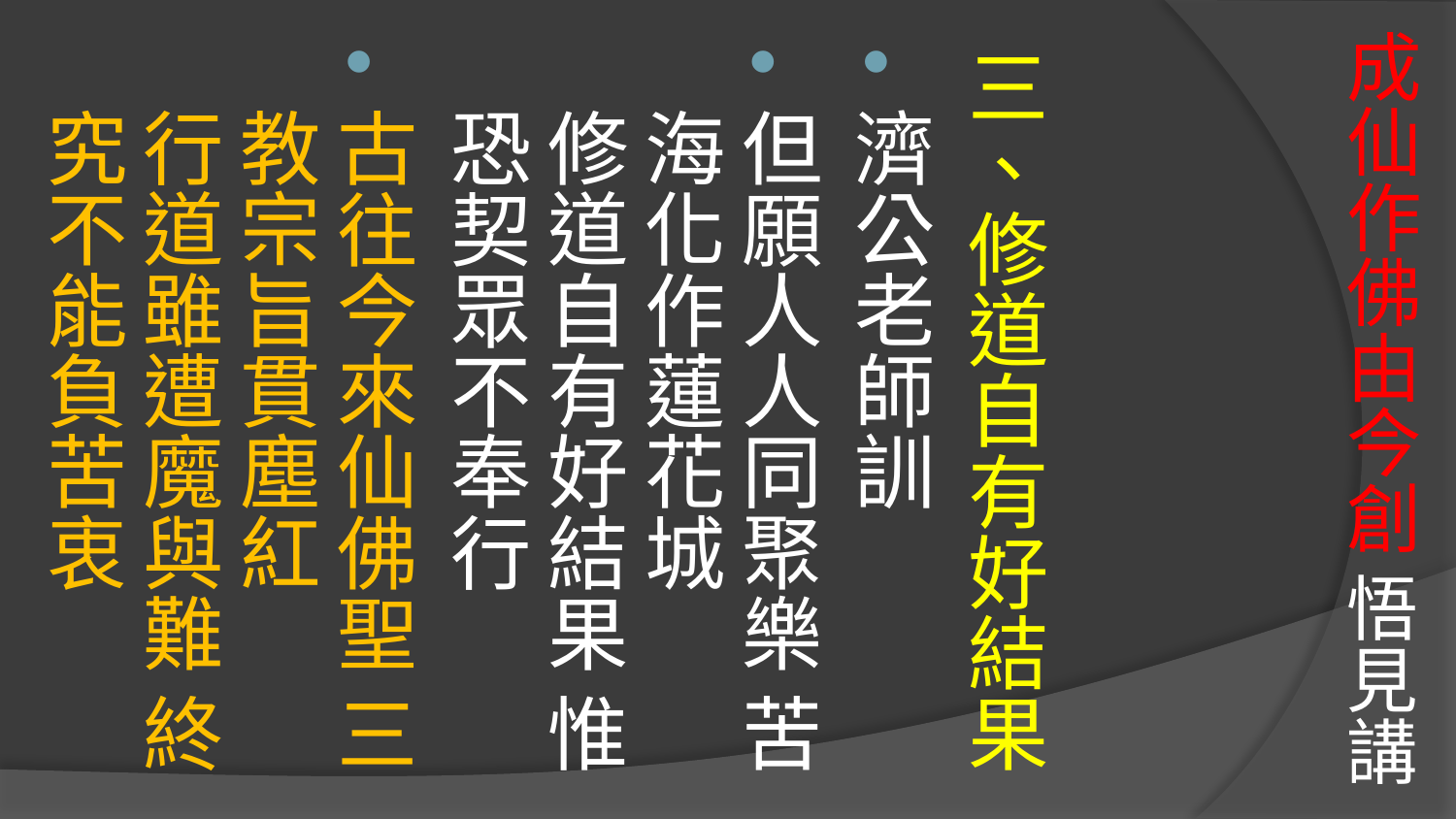

# 成仙作佛由今創 悟見講
三、修道自有好結果
濟公老師訓
但願人人同聚樂 苦海化作蓮花城
修道自有好結果 惟恐契眾不奉行
古往今來仙佛聖 三教宗旨貫塵紅
行道雖遭魔與難 終究不能負苦衷